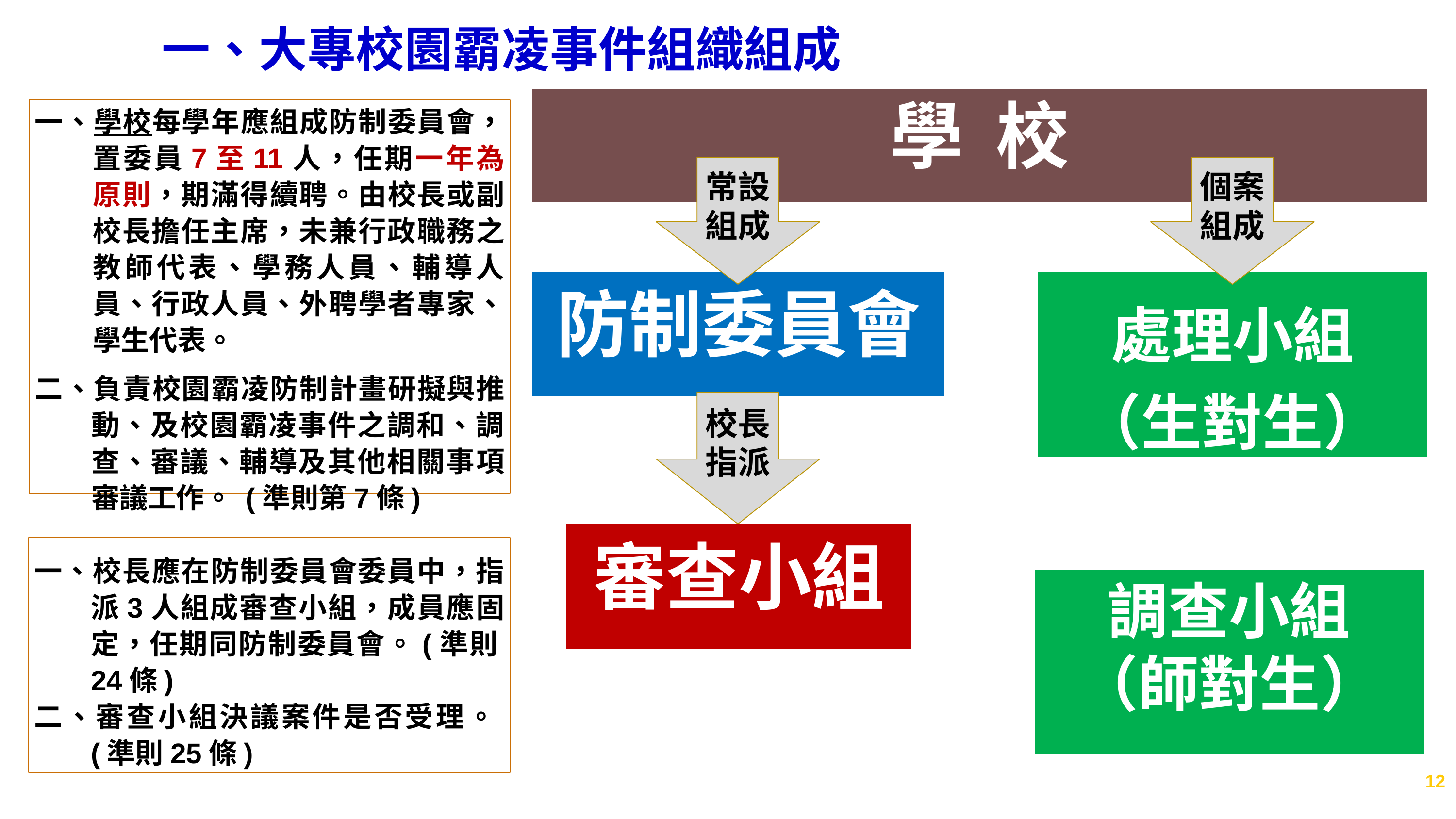

一、大專校園霸凌事件組織組成

學  校

一、學校每學年應組成防制委員會，置委員7至11人，任期一年為原則，期滿得續聘。由校長或副校長擔任主席，未兼行政職務之教師代表、學務人員、輔導人員、行政人員、外聘學者專家、學生代表。
二、負責校園霸凌防制計畫研擬與推動、及校園霸凌事件之調和、調查、審議、輔導及其他相關事項審議工作。 (準則第7條)
常設
組成
個案組成

處理小組
（生對生）

防制委員會
校長指派
審查小組

一、校長應在防制委員會委員中，指派3人組成審查小組，成員應固定，任期同防制委員會。(準則24條)
二、審查小組決議案件是否受理。  (準則25條)
調查小組
（師對生）
12